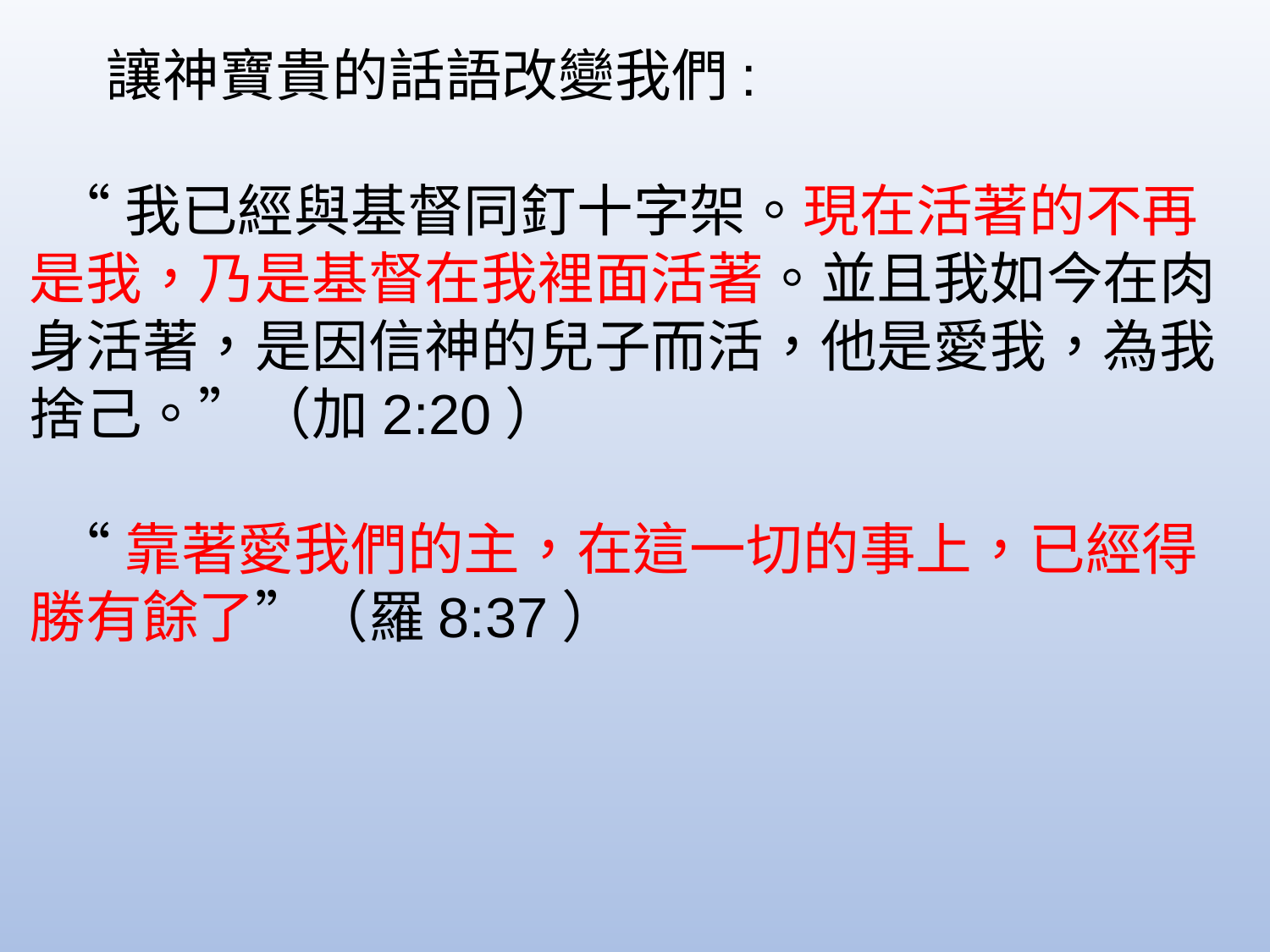

讓神寶貴的話語改變我們:

  “我已經與基督同釘十字架。現在活著的不再是我，乃是基督在我裡面活著。並且我如今在肉身活著，是因信神的兒子而活，他是愛我，為我捨己。”（加2:20）

  “靠著愛我們的主，在這一切的事上，已經得勝有餘了”（羅8:37）